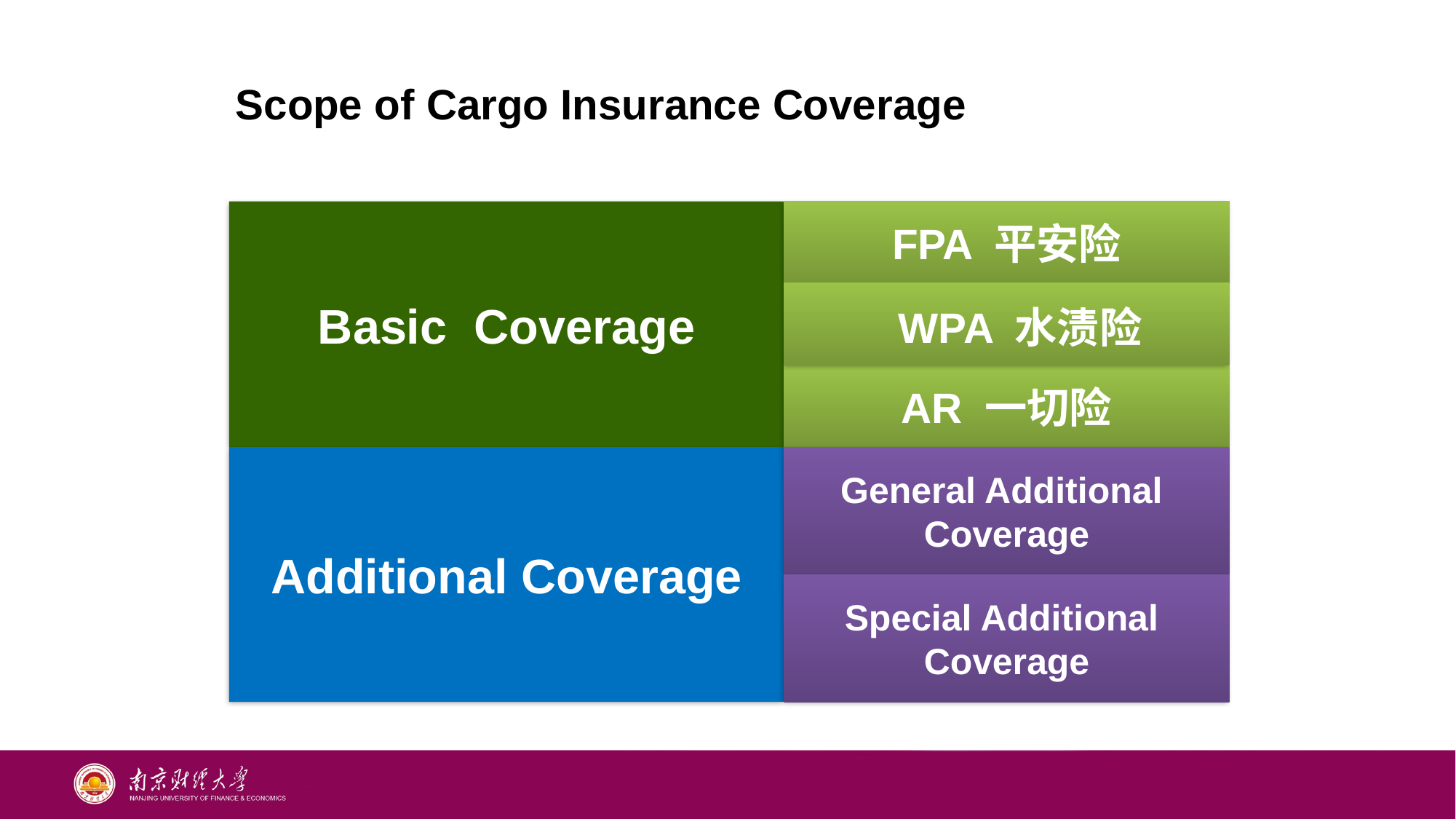

Scope of Cargo Insurance Coverage
Basic  Coverage
FPA 平安险
  WPA 水渍险
AR 一切险
Additional Coverage
General Additional
Coverage
Special Additional
Coverage
22